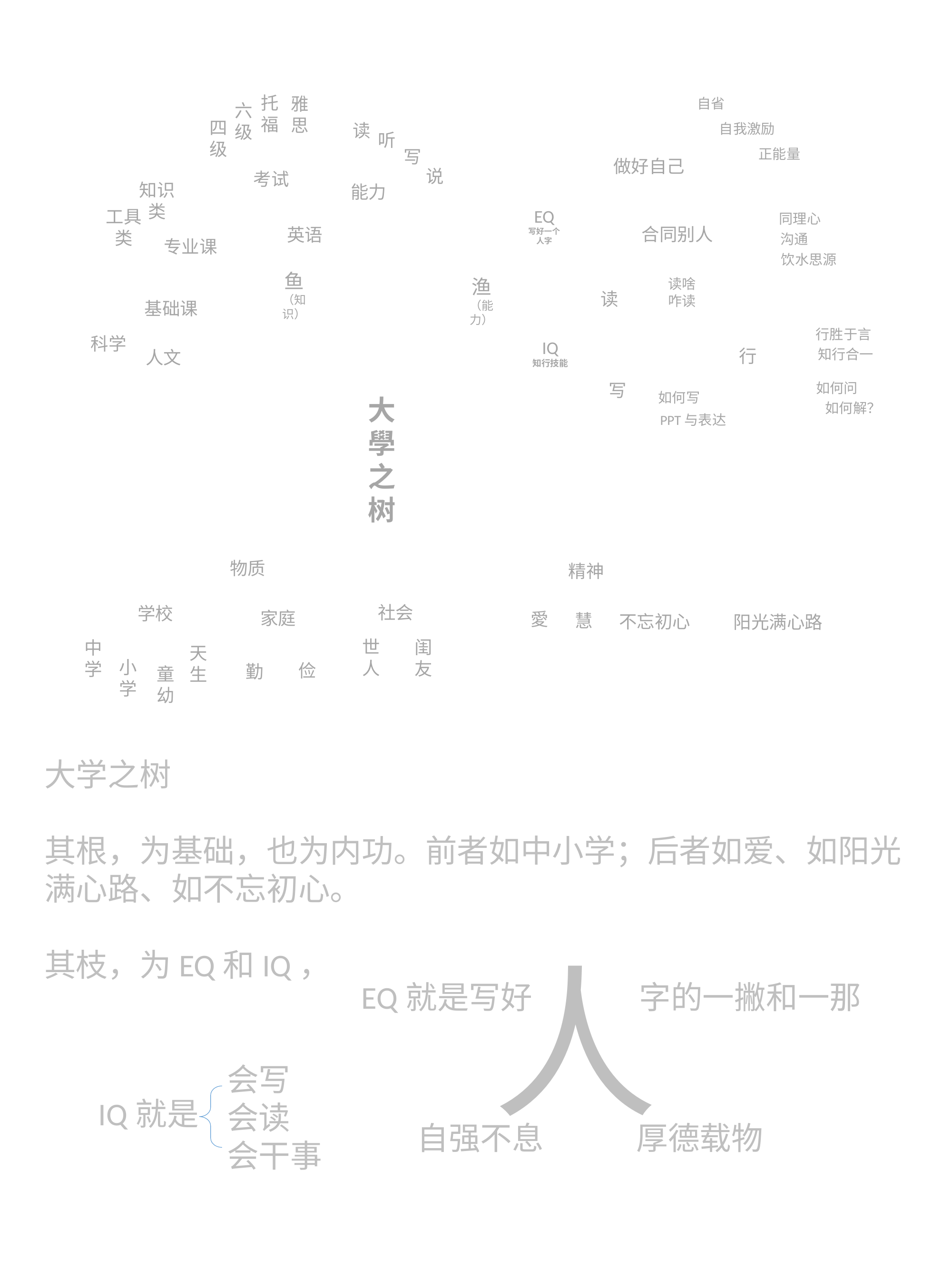

自省
托福
雅思
六级
读
自我激励
四级
听
写
正能量
做好自己
说
考试
能力
知识类
EQ
写好一个人字
工具类
同理心
英语
合同别人
专业课
沟通
饮水思源
鱼（知识）
读啥
渔
（能力）
读
基础课
咋读
科学
行胜于言
IQ
知行技能
人文
行
知行合一
写
如何问
如何写
大學之树
如何解？
PPT与表达
物质
精神
学校
社会
家庭
愛
慧
不忘初心
阳光满心路
中学
天生
闺友
世人
俭
勤
小学
童幼
大学之树

其根，为基础，也为内功。前者如中小学；后者如爱、如阳光满心路、如不忘初心。

其枝，为EQ和IQ，
人
EQ就是写好               字的一撇和一那
会写
会读
会干事

IQ就是
自强不息             厚德载物